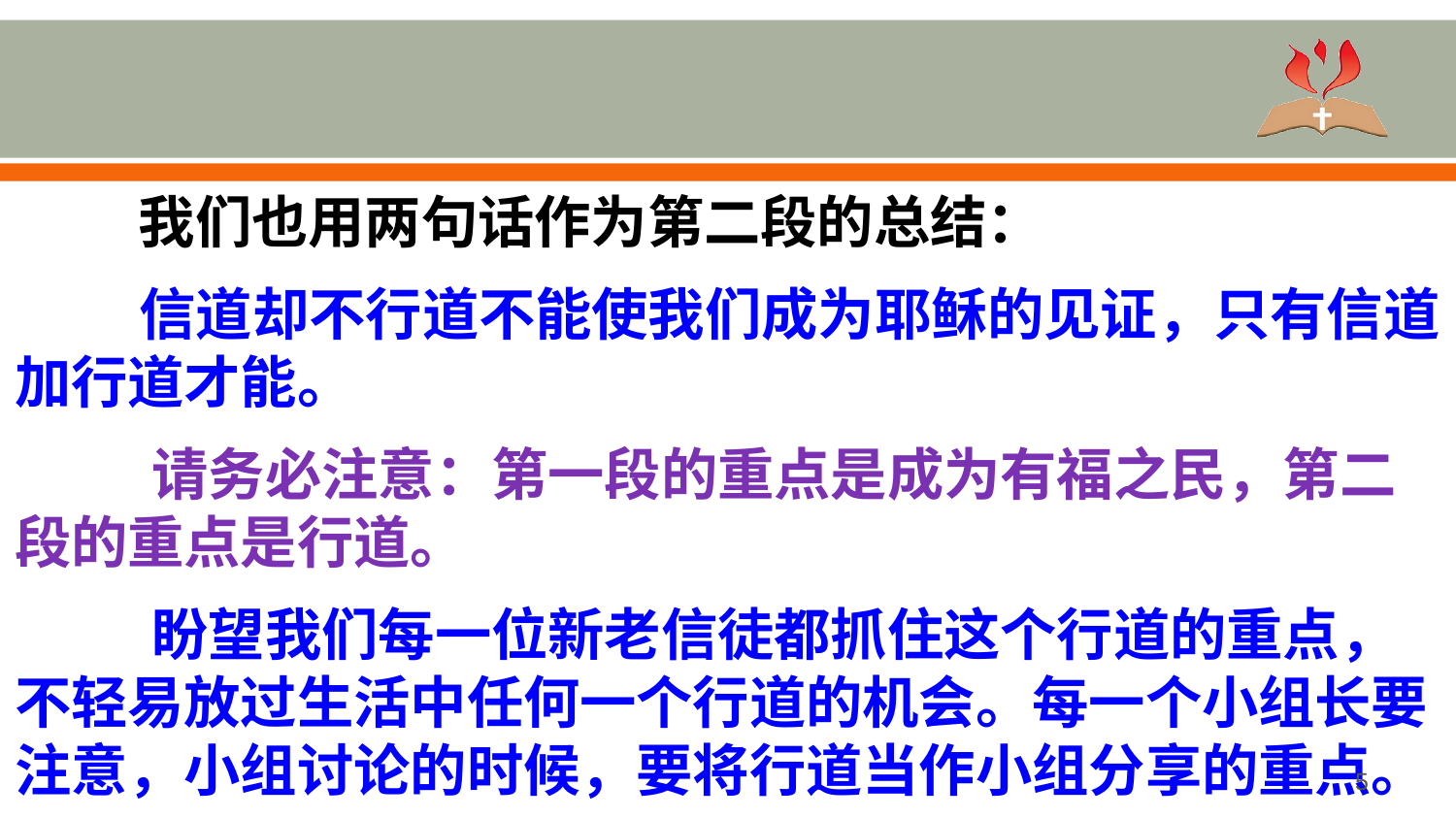

我们也用两句话作为第二段的总结：
   信道却不行道不能使我们成为耶稣的见证，只有信道加行道才能。
    请务必注意：第一段的重点是成为有福之民，第二段的重点是行道。
    盼望我们每一位新老信徒都抓住这个行道的重点，不轻易放过生活中任何一个行道的机会。每一个小组长要注意，小组讨论的时候，要将行道当作小组分享的重点。

5